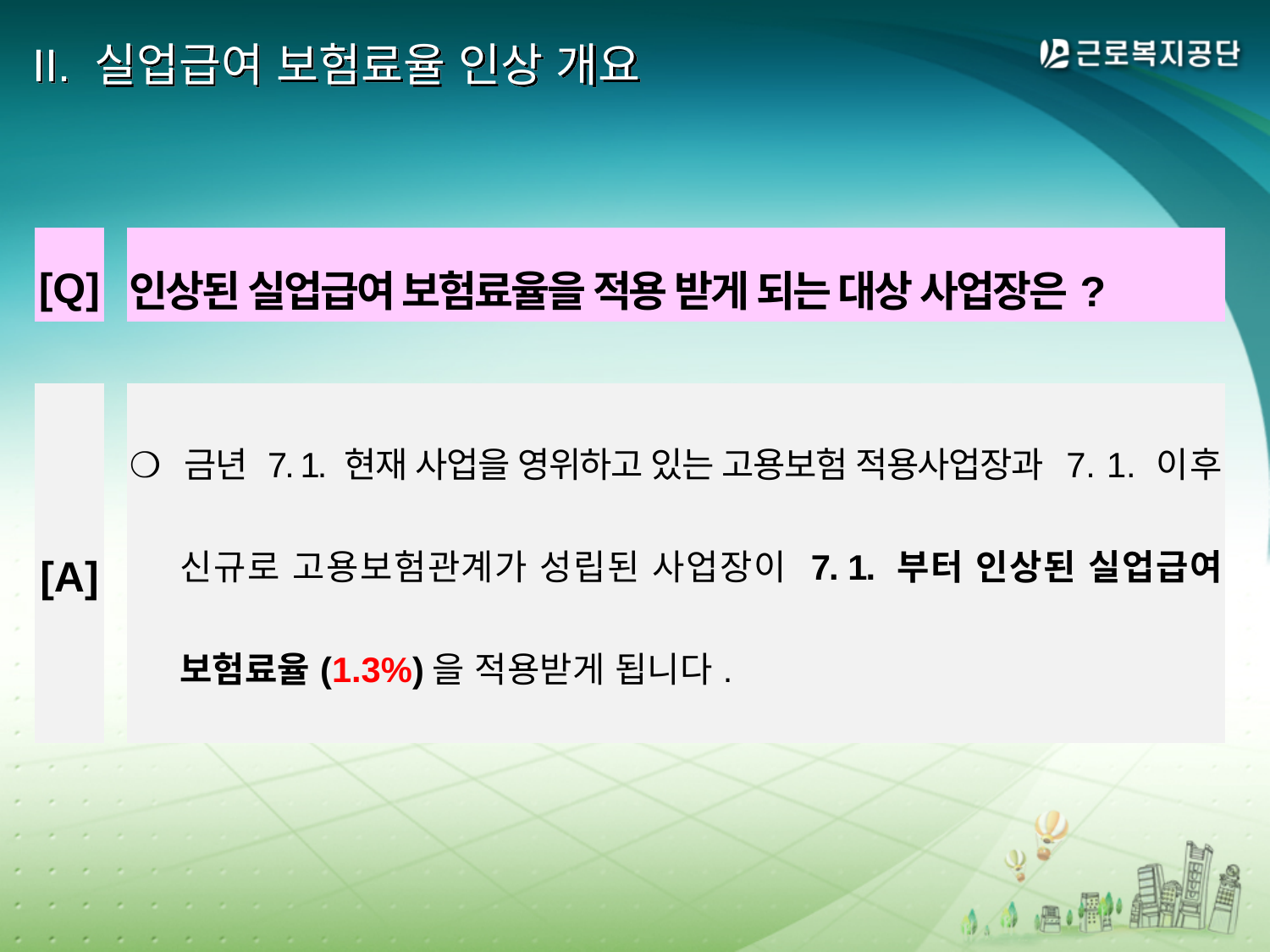

# II. 실업급여 보험료율 인상 개요
| [Q] |  | 인상된 실업급여 보험료율을 적용 받게 되는 대상 사업장은? |
| --- | --- | --- |
|  |  |  |
| [A] |  | ❍ 금년 7. 1. 현재 사업을 영위하고 있는 고용보험 적용사업장과 7. 1. 이후 신규로 고용보험관계가 성립된 사업장이 7. 1. 부터 인상된 실업급여 보험료율(1.3%)을 적용받게 됩니다. |